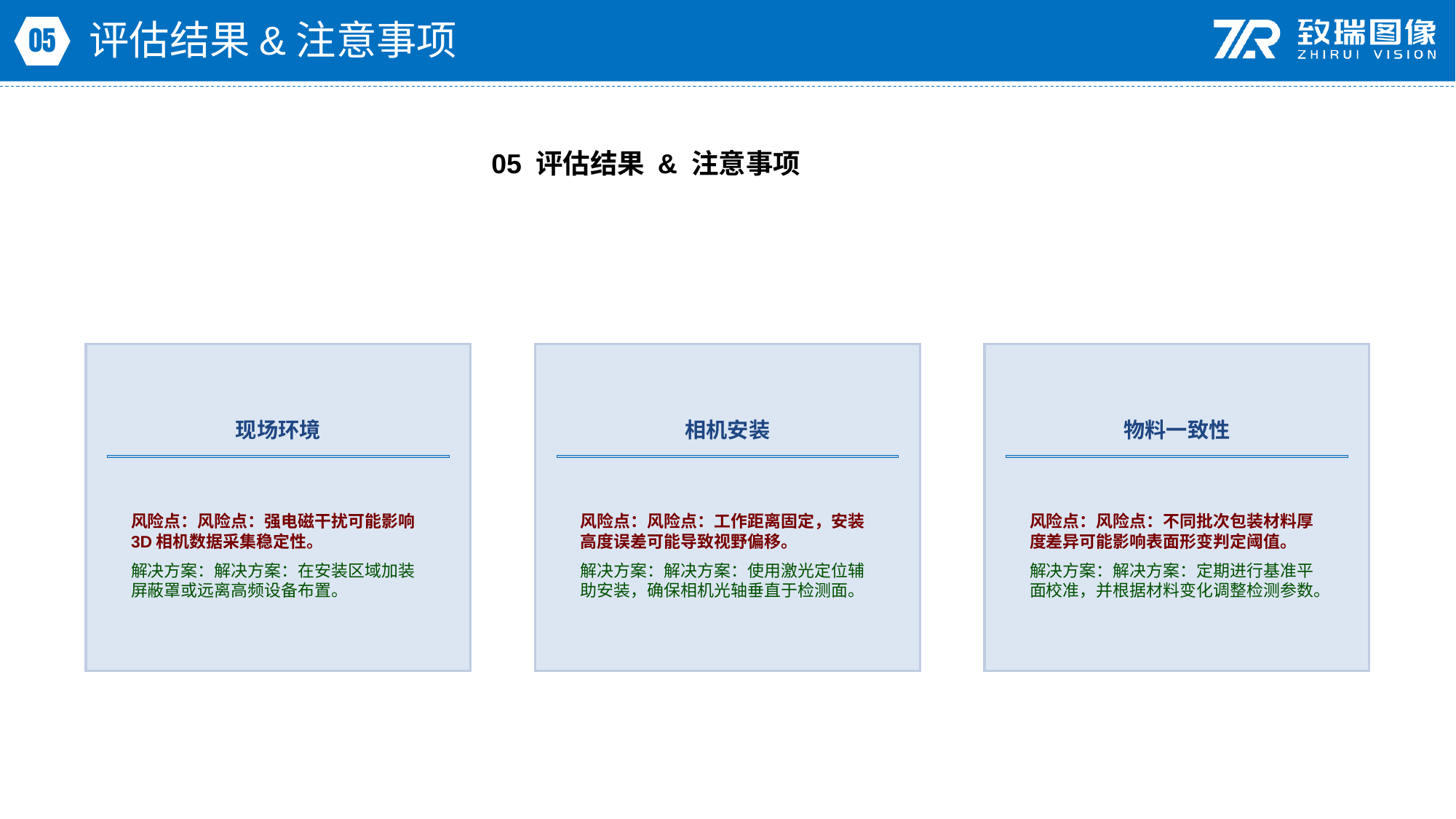

评估结果&注意事项
05

05 评估结果 & 注意事项

现场环境

相机安装

物料一致性

风险点：风险点：强电磁干扰可能影响3D相机数据采集稳定性。
解决方案：解决方案：在安装区域加装屏蔽罩或远离高频设备布置。

风险点：风险点：工作距离固定，安装高度误差可能导致视野偏移。
解决方案：解决方案：使用激光定位辅助安装，确保相机光轴垂直于检测面。

风险点：风险点：不同批次包装材料厚度差异可能影响表面形变判定阈值。
解决方案：解决方案：定期进行基准平面校准，并根据材料变化调整检测参数。